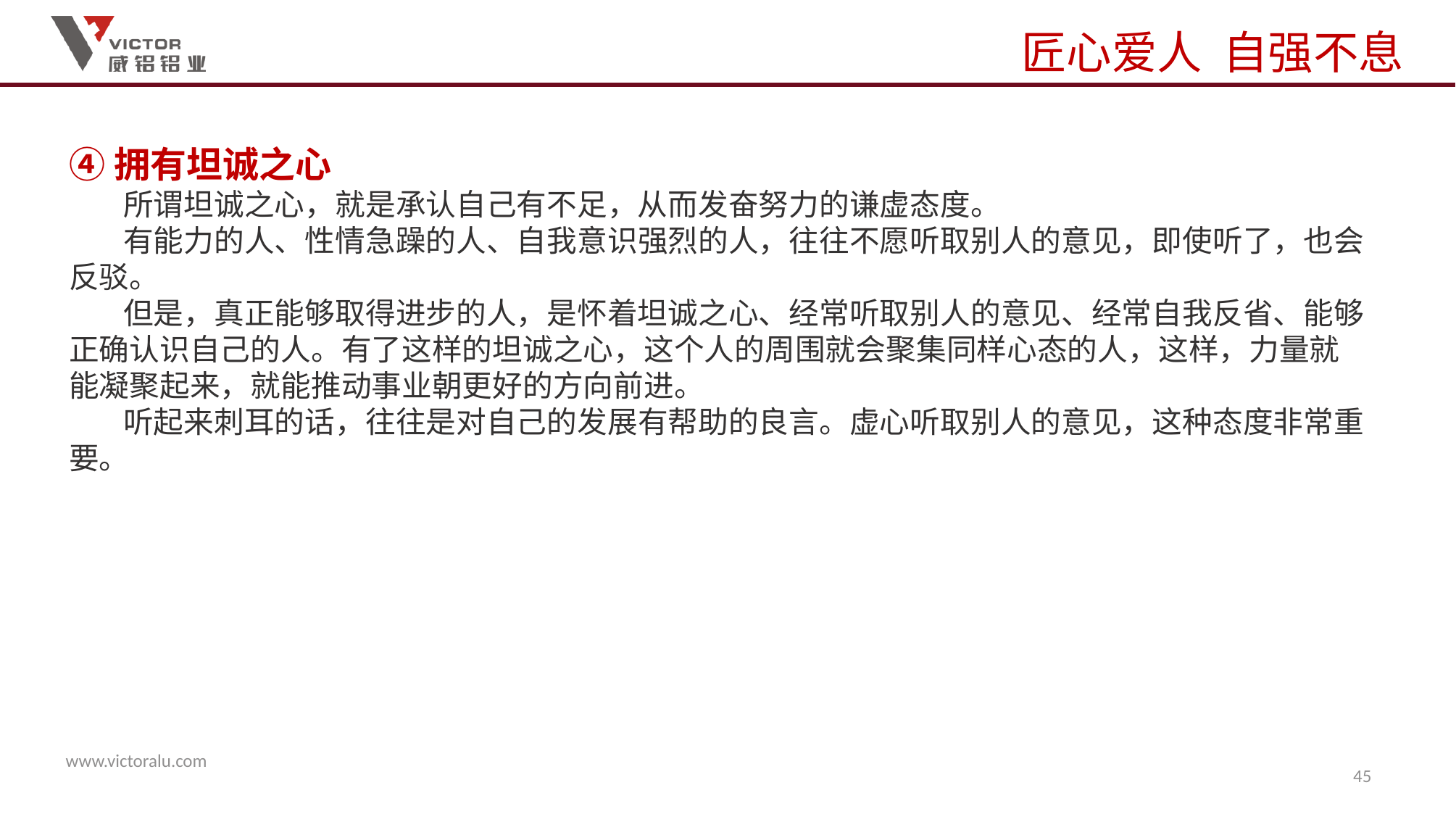

④拥有坦诚之心
所谓坦诚之心，就是承认自己有不足，从而发奋努力的谦虚态度。
有能力的人、性情急躁的人、自我意识强烈的人，往往不愿听取别人的意见，即使听了，也会反驳。
但是，真正能够取得进步的人，是怀着坦诚之心、经常听取别人的意见、经常自我反省、能够正确认识自己的人。有了这样的坦诚之心，这个人的周围就会聚集同样心态的人，这样，力量就能凝聚起来，就能推动事业朝更好的方向前进。
听起来刺耳的话，往往是对自己的发展有帮助的良言。虚心听取别人的意见，这种态度非常重要。

45